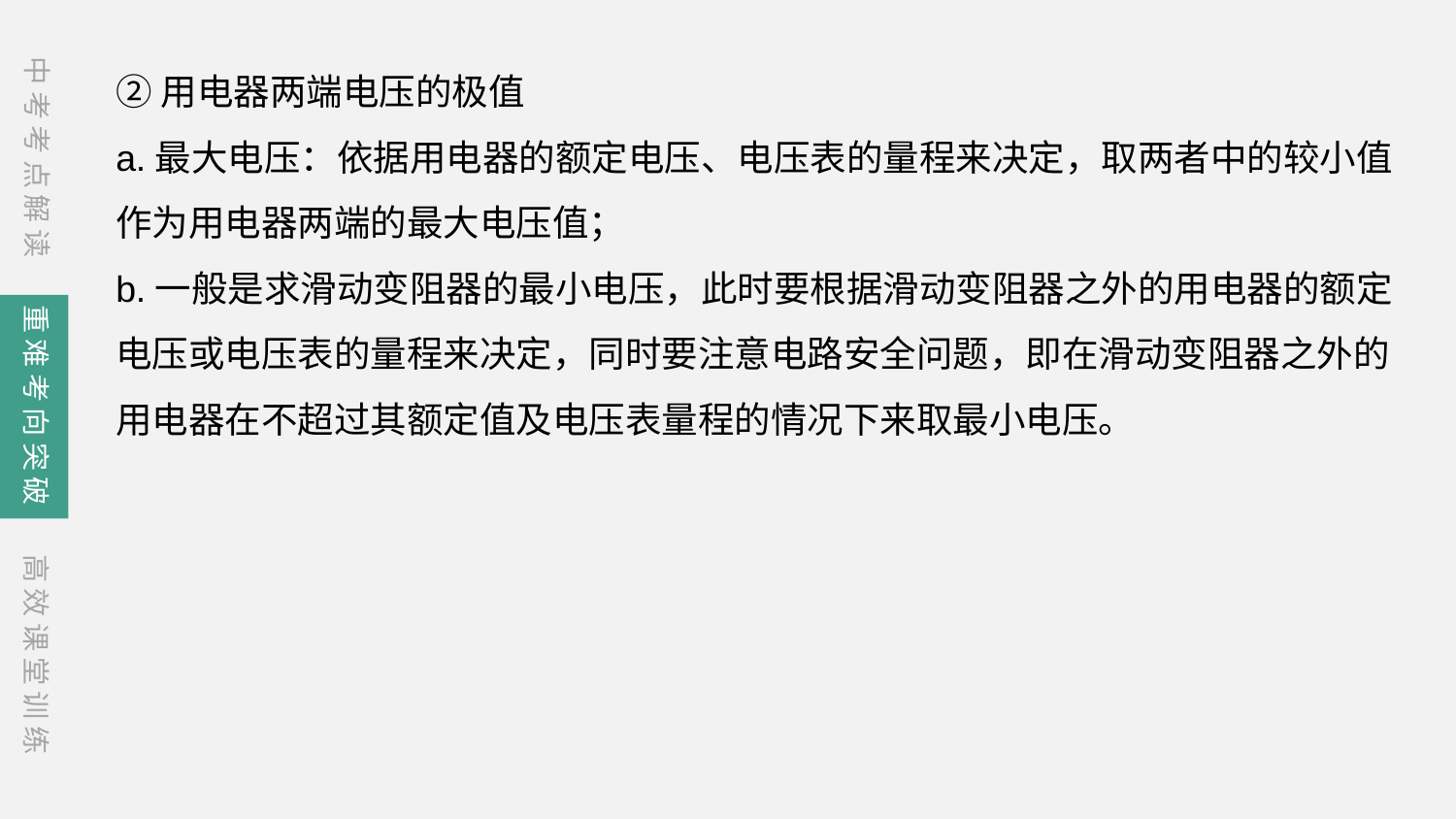

②用电器两端电压的极值
a.最大电压：依据用电器的额定电压、电压表的量程来决定，取两者中的较小值作为用电器两端的最大电压值；
b.一般是求滑动变阻器的最小电压，此时要根据滑动变阻器之外的用电器的额定电压或电压表的量程来决定，同时要注意电路安全问题，即在滑动变阻器之外的用电器在不超过其额定值及电压表量程的情况下来取最小电压。
中考考点解读
重难考向突破

高效课堂训练